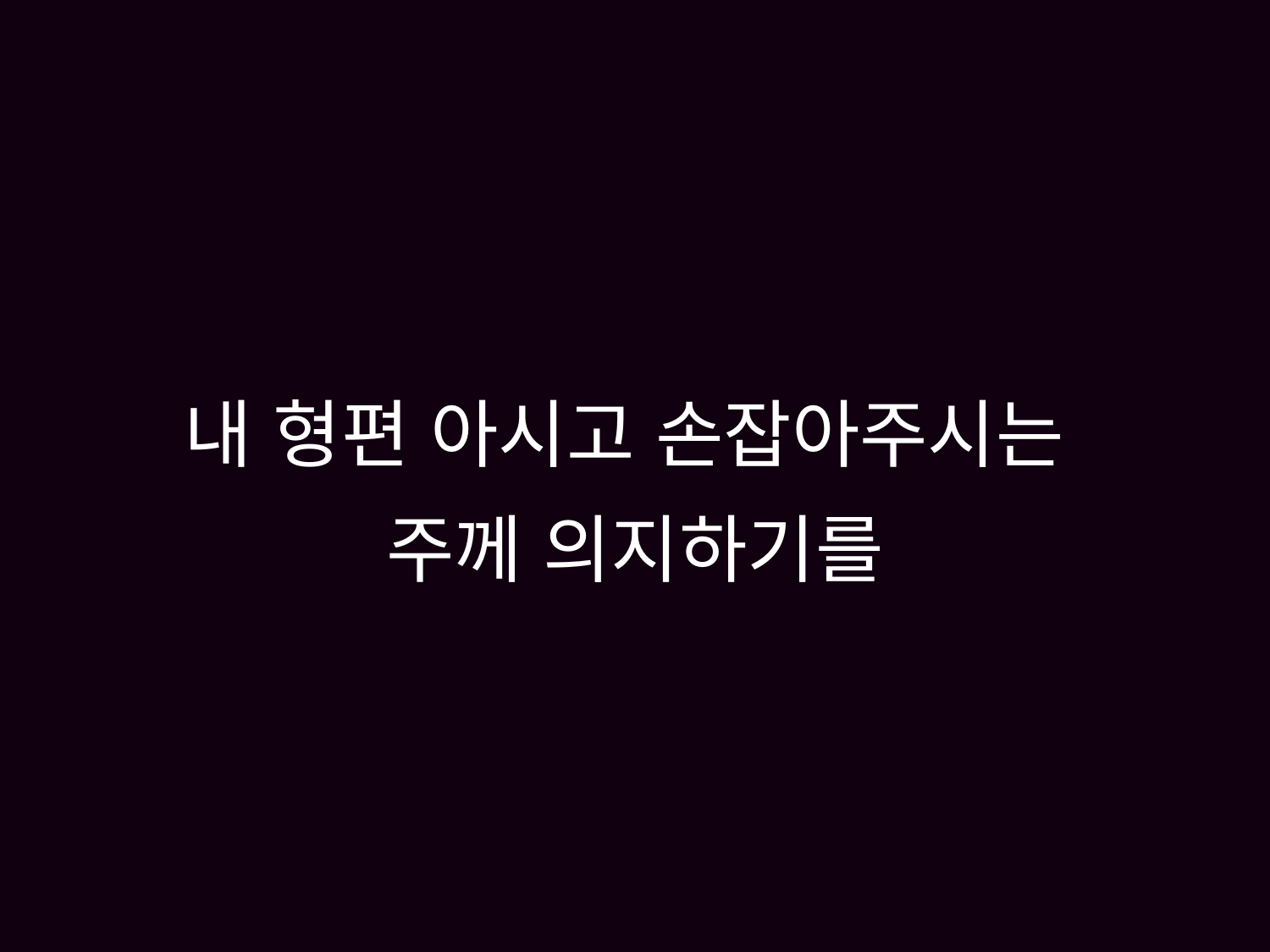

# 내 형편 아시고 손잡아주시는 주께 의지하기를